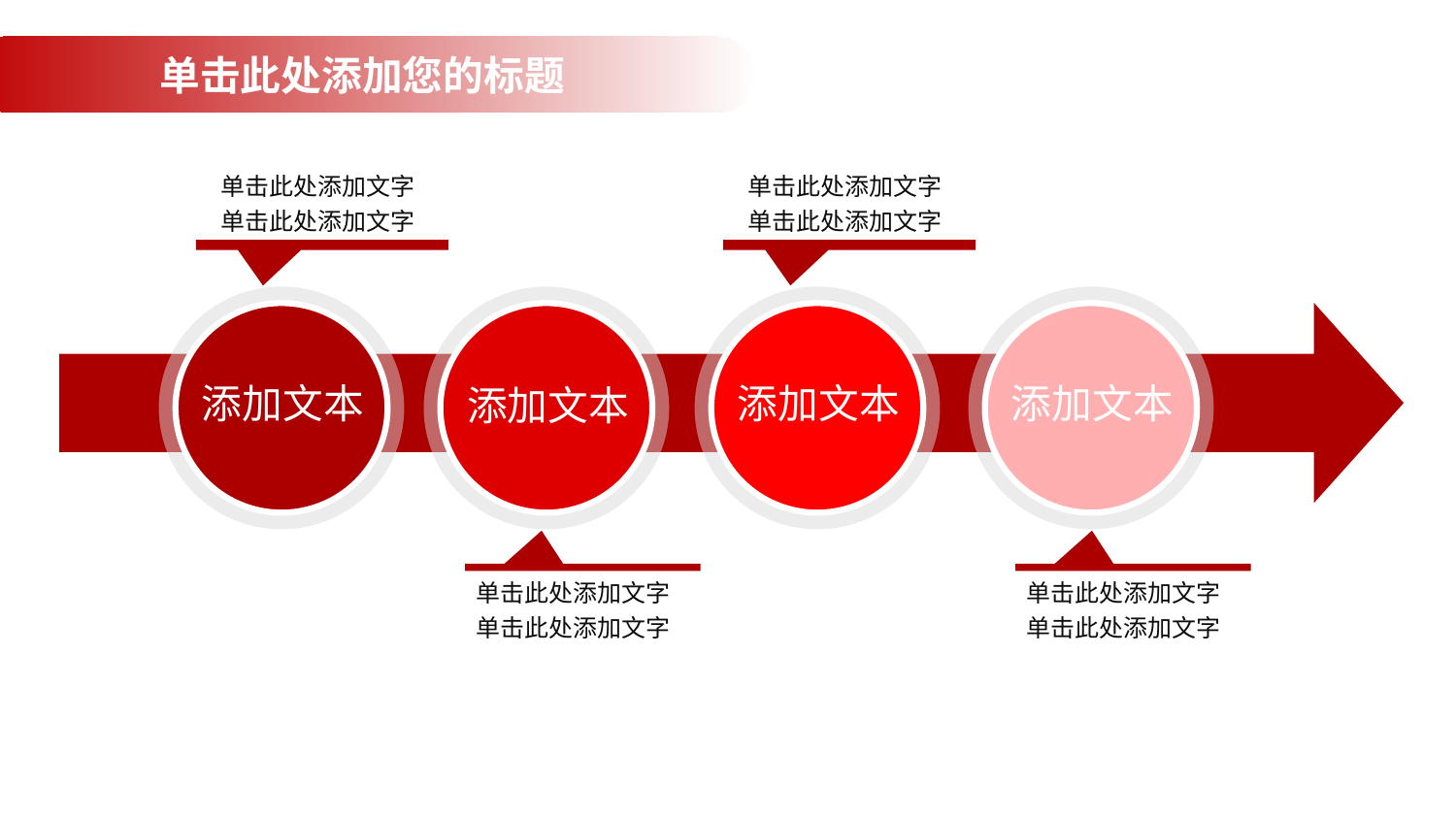

单击此处添加您的标题
单击此处添加文字
单击此处添加文字
单击此处添加文字
单击此处添加文字

添加文本

添加文本

添加文本

添加文本

单击此处添加文字
单击此处添加文字
单击此处添加文字
单击此处添加文字